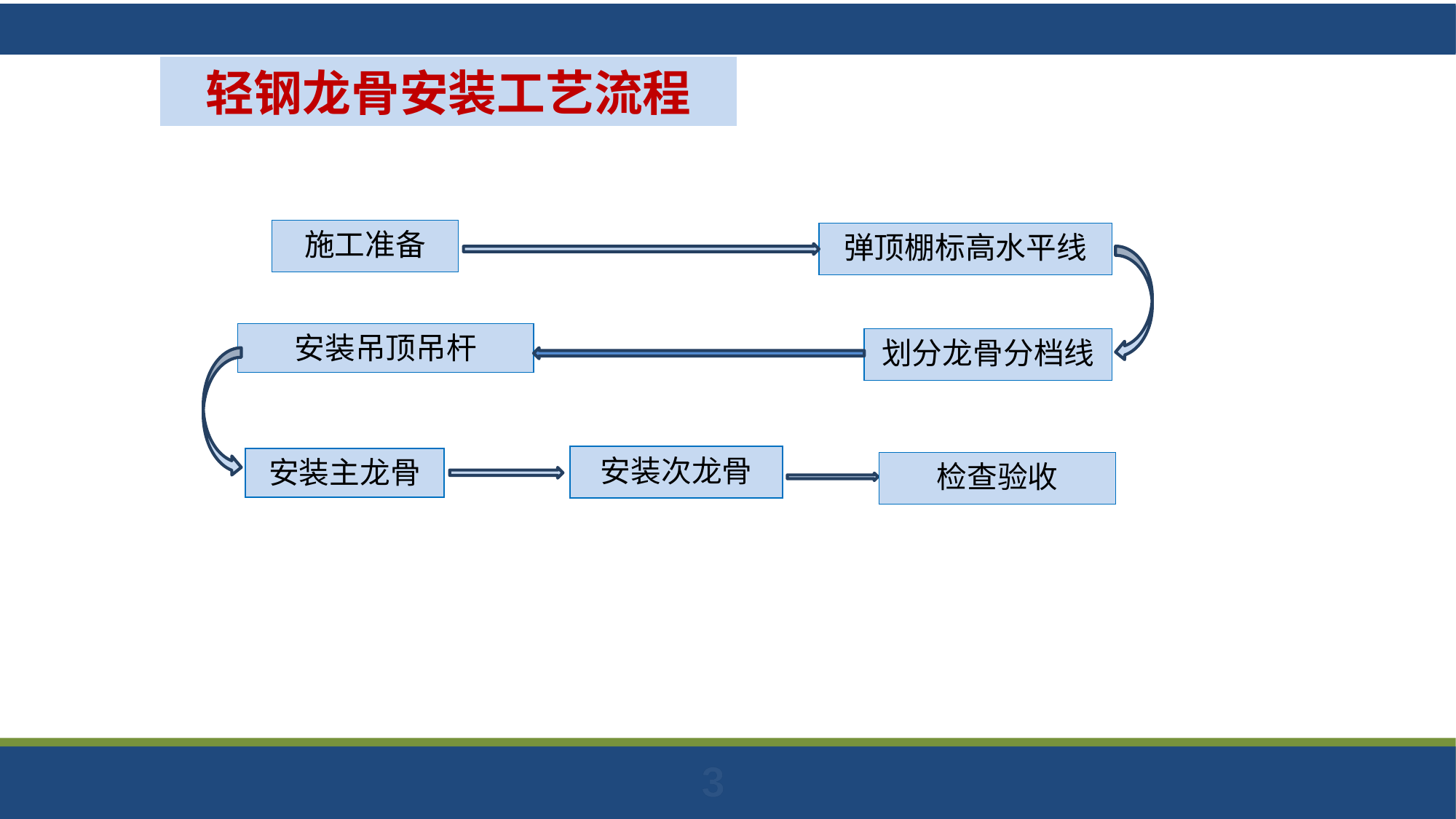

轻钢龙骨安装工艺流程

施工准备
弹顶棚标高水平线

安装吊顶吊杆
划分龙骨分档线

安装次龙骨
安装主龙骨
检查验收

3